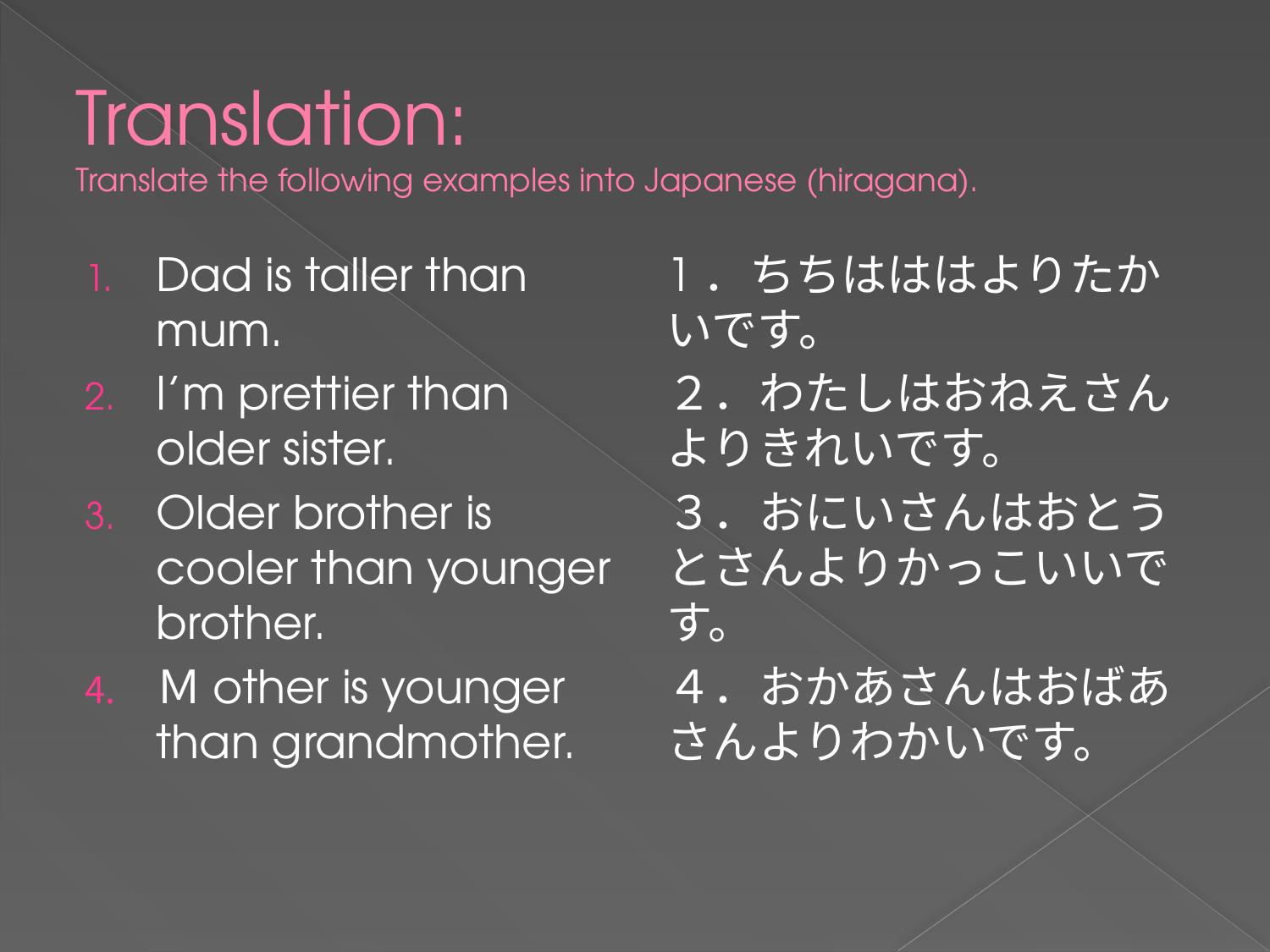

# Translation: Translate the following examples into Japanese (hiragana).
Dad is taller than mum.
I’m prettier than older sister.
Older brother is cooler than younger brother.
Ｍother is younger than grandmother.
1．ちちはははよりたかいです。
２．わたしはおねえさんよりきれいです。
３．おにいさんはおとうとさんよりかっこいいです。
４．おかあさんはおばあさんよりわかいです。